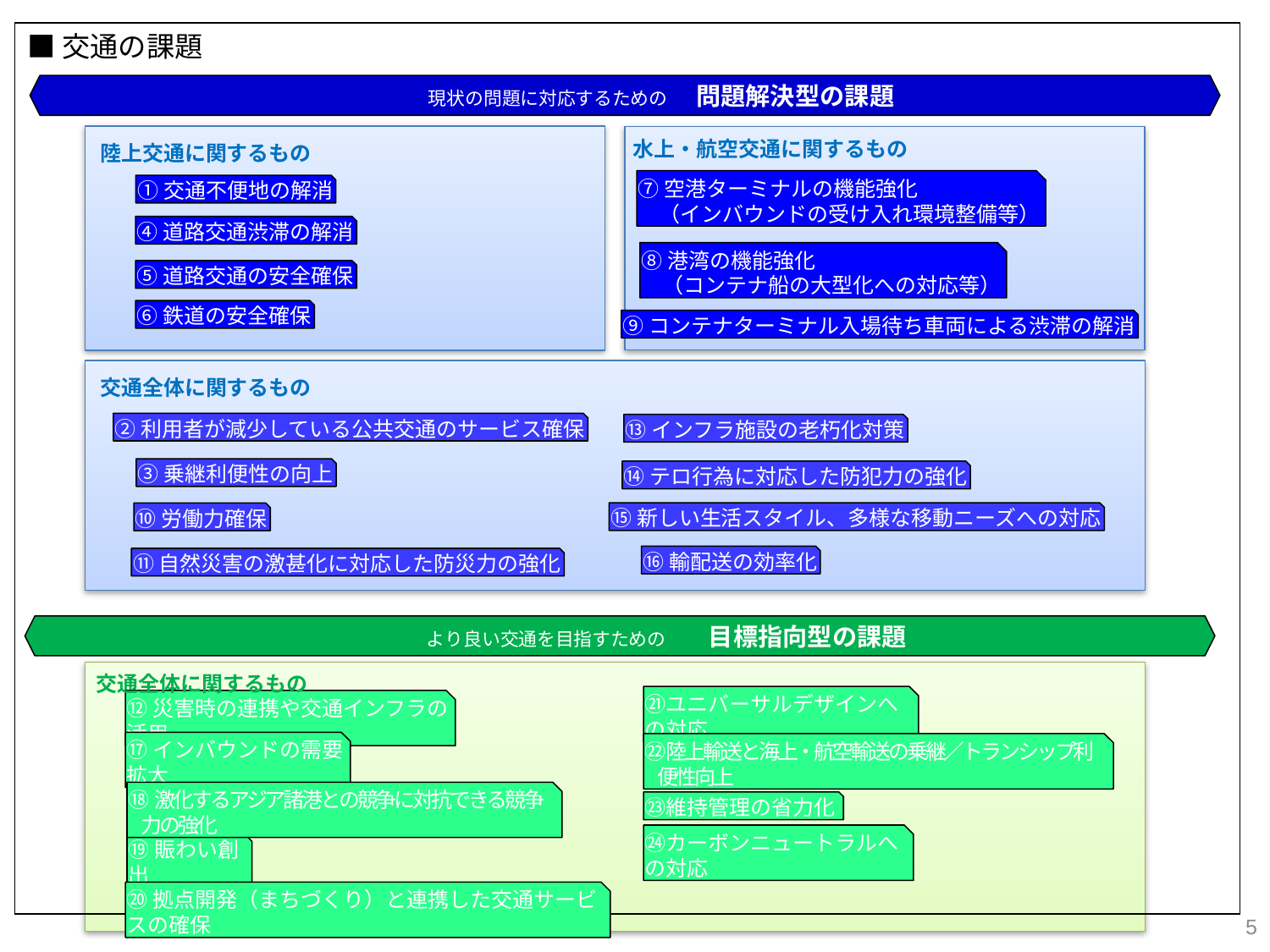

■交通の課題

　　　　　　　　　　　　　　　　現状の問題に対応するための       問題解決型の課題

水上・航空交通に関するもの
陸上交通に関するもの
⑦空港ターミナルの機能強化
　（インバウンドの受け入れ環境整備等）
①交通不便地の解消
④道路交通渋滞の解消
⑧港湾の機能強化
　（コンテナ船の大型化への対応等）
⑤道路交通の安全確保
⑥鉄道の安全確保
⑨コンテナターミナル入場待ち車両による渋滞の解消

交通全体に関するもの
②利用者が減少している公共交通のサービス確保
⑬インフラ施設の老朽化対策
③乗継利便性の向上
⑭テロ行為に対応した防犯力の強化
⑮新しい生活スタイル、多様な移動ニーズへの対応
⑩労働力確保
⑯輸配送の効率化
⑪自然災害の激甚化に対応した防災力の強化
　　　　　　　　　　　　　　　　より良い交通を目指すための      　目標指向型の課題

交通全体に関するもの
㉑ユニバーサルデザインへの対応
⑫災害時の連携や交通インフラの活用
⑰インバウンドの需要拡大
㉒陸上輸送と海上・航空輸送の乗継／トランシップ利便性向上
㉓維持管理の省力化
⑱激化するアジア諸港との競争に対抗できる競争力の強化
㉔カーボンニュートラルへの対応
⑲賑わい創出
⑳拠点開発（まちづくり）と連携した交通サービスの確保
5